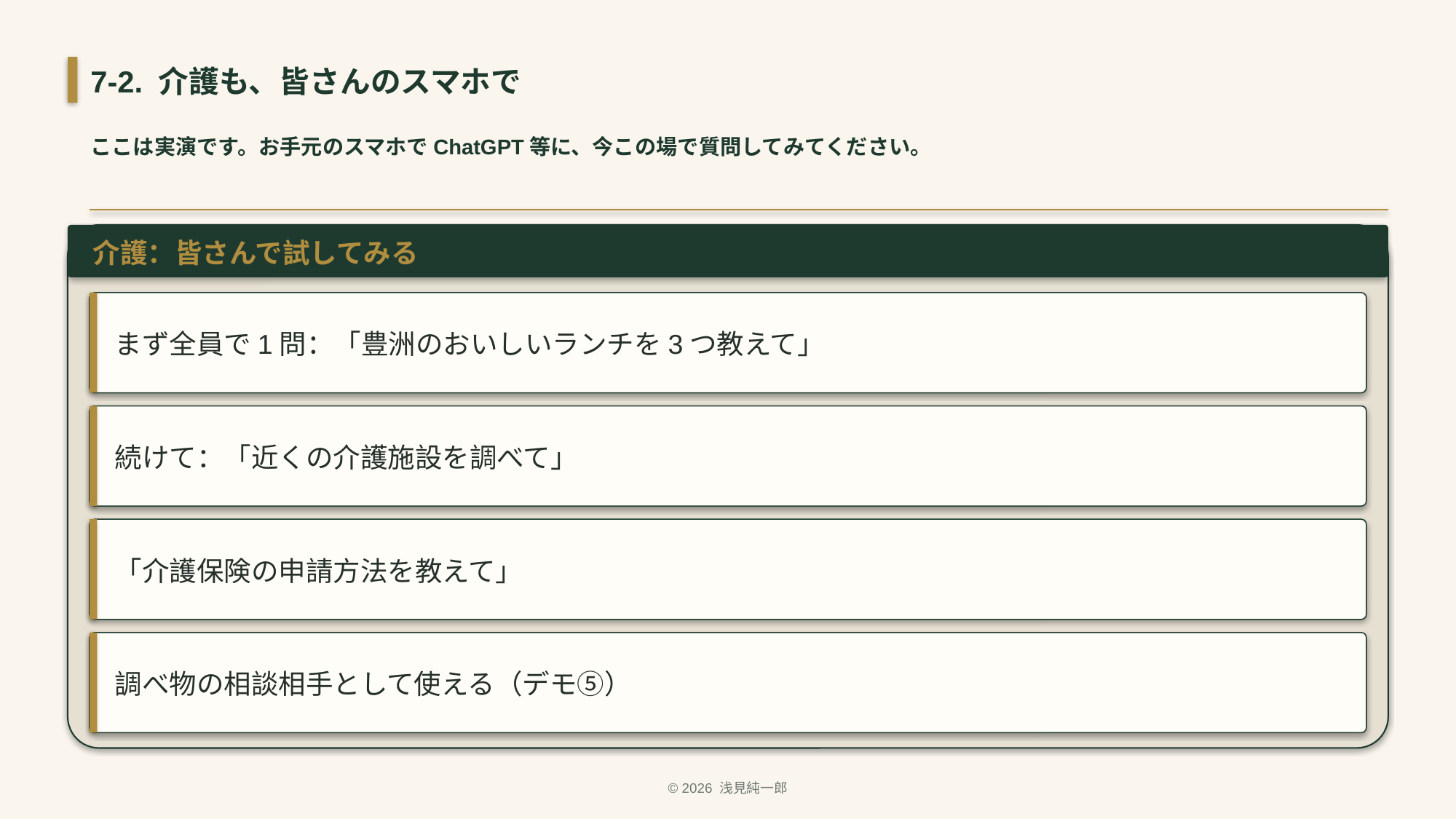

7-2. 介護も、皆さんのスマホで

ここは実演です。お手元のスマホでChatGPT等に、今この場で質問してみてください。

介護：皆さんで試してみる

まず全員で1問：「豊洲のおいしいランチを3つ教えて」

続けて：「近くの介護施設を調べて」

「介護保険の申請方法を教えて」

調べ物の相談相手として使える（デモ⑤）
© 2026 浅見純一郎